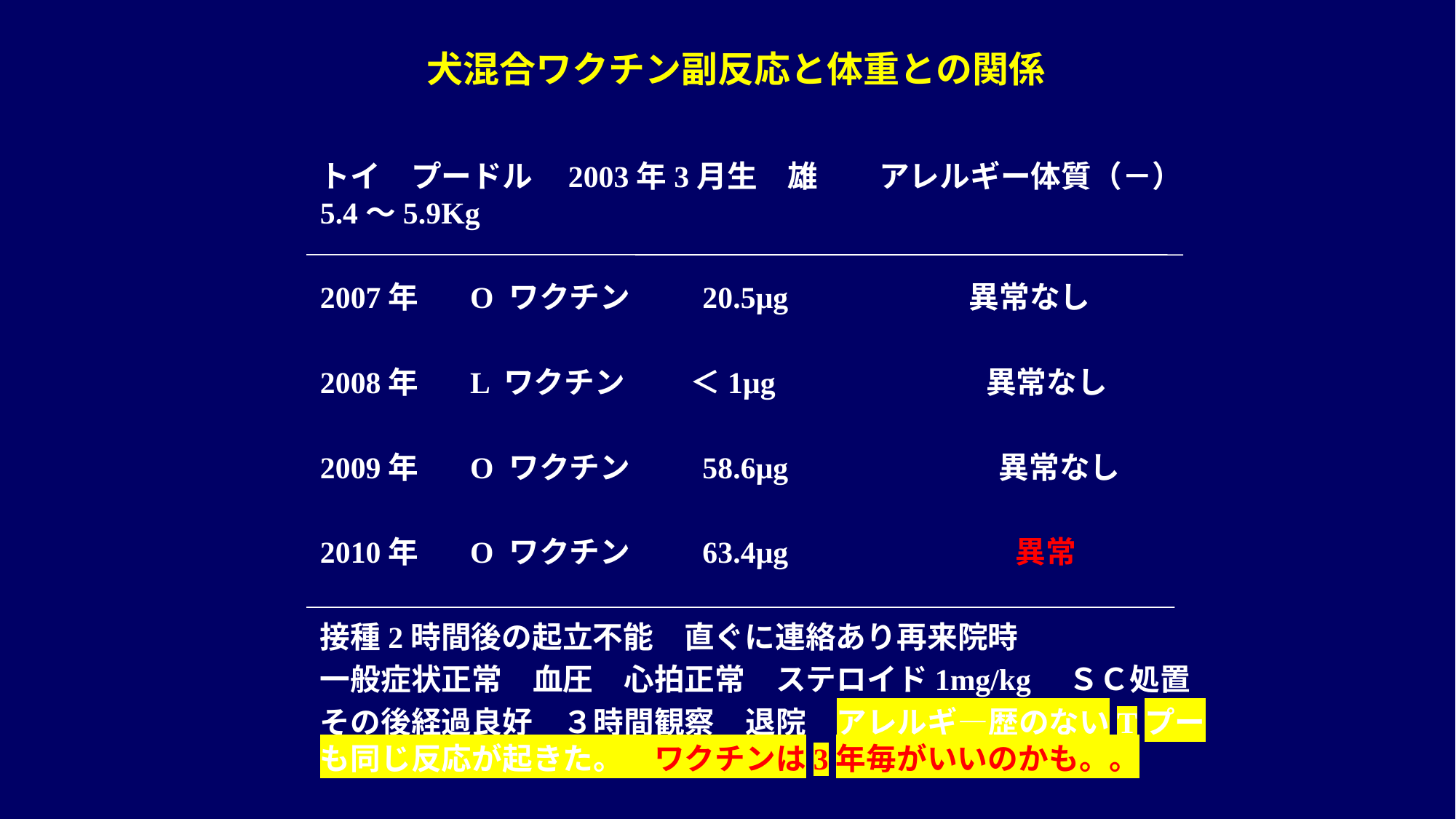

# 犬混合ワクチン副反応と体重との関係
トイ　プードル　 2003年3月生　雄　　アレルギー体質（－）　5.4～5.9Kg

2007年  　O ワクチン　     20.5μg        　　　   異常なし

2008年  　L ワクチン    　 ＜1μg　　　　　   　異常なし

2009年　  O ワクチン　     58.6μg　　　　　   　異常なし

2010年  　O ワクチン　     63.4μg　　　　　　　 異常

接種2時間後の起立不能　直ぐに連絡あり再来院時
一般症状正常　血圧　心拍正常　ステロイド1mg/kg　ＳＣ処置
その後経過良好　３時間観察　退院　アレルギ―歴のないTプーも同じ反応が起きた。　ワクチンは3年毎がいいのかも。。